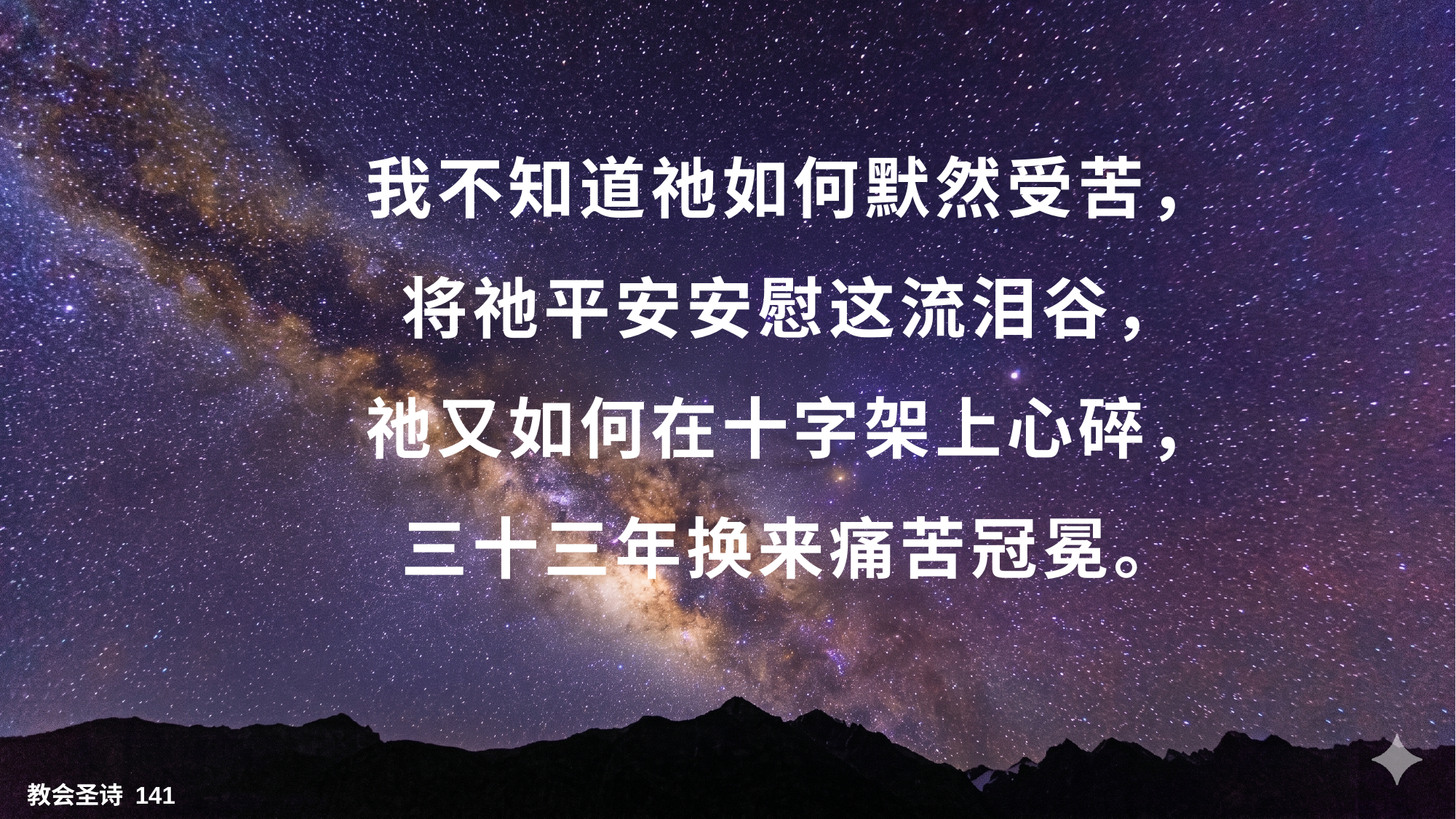

我不知道祂如何默然受苦，
将祂平安安慰这流泪谷，
祂又如何在十字架上心碎，
三十三年换来痛苦冠冕。
教会圣诗 141